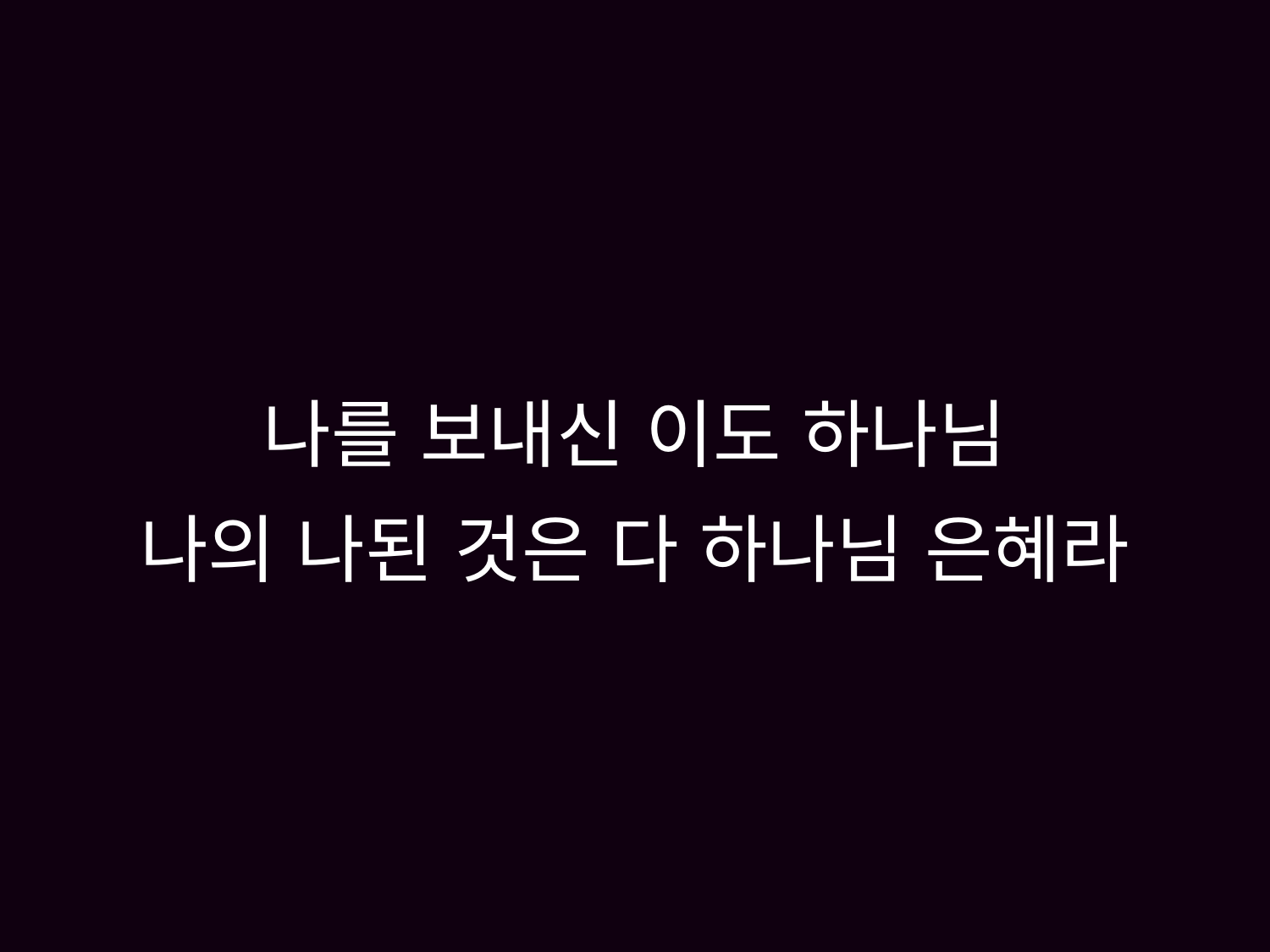

# 나를 보내신 이도 하나님 나의 나된 것은 다 하나님 은혜라